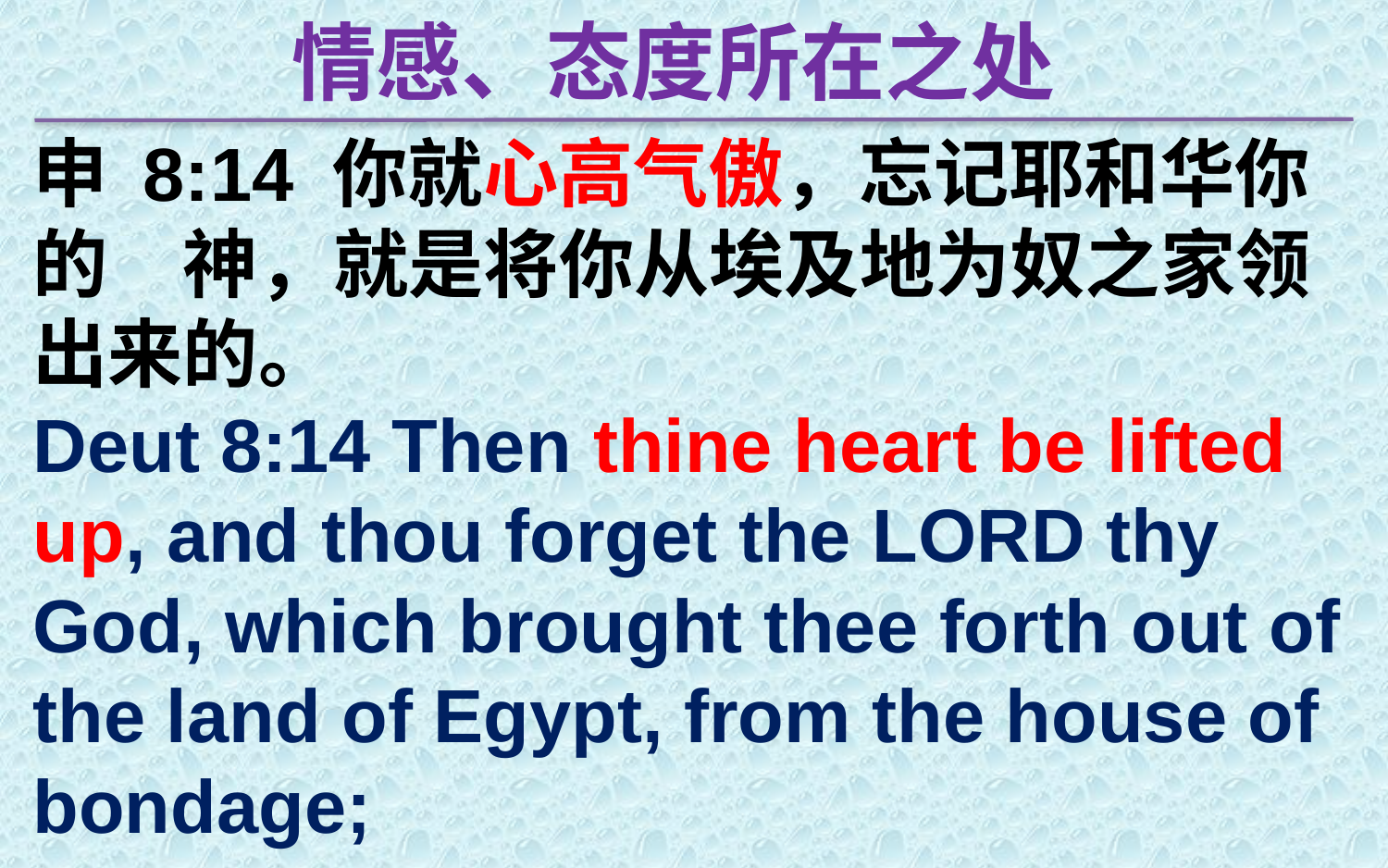

情感、态度所在之处
申 8:14 你就心高气傲，忘记耶和华你的　神，就是将你从埃及地为奴之家领出来的。
Deut 8:14 Then thine heart be lifted up, and thou forget the LORD thy God, which brought thee forth out of the land of Egypt, from the house of bondage;